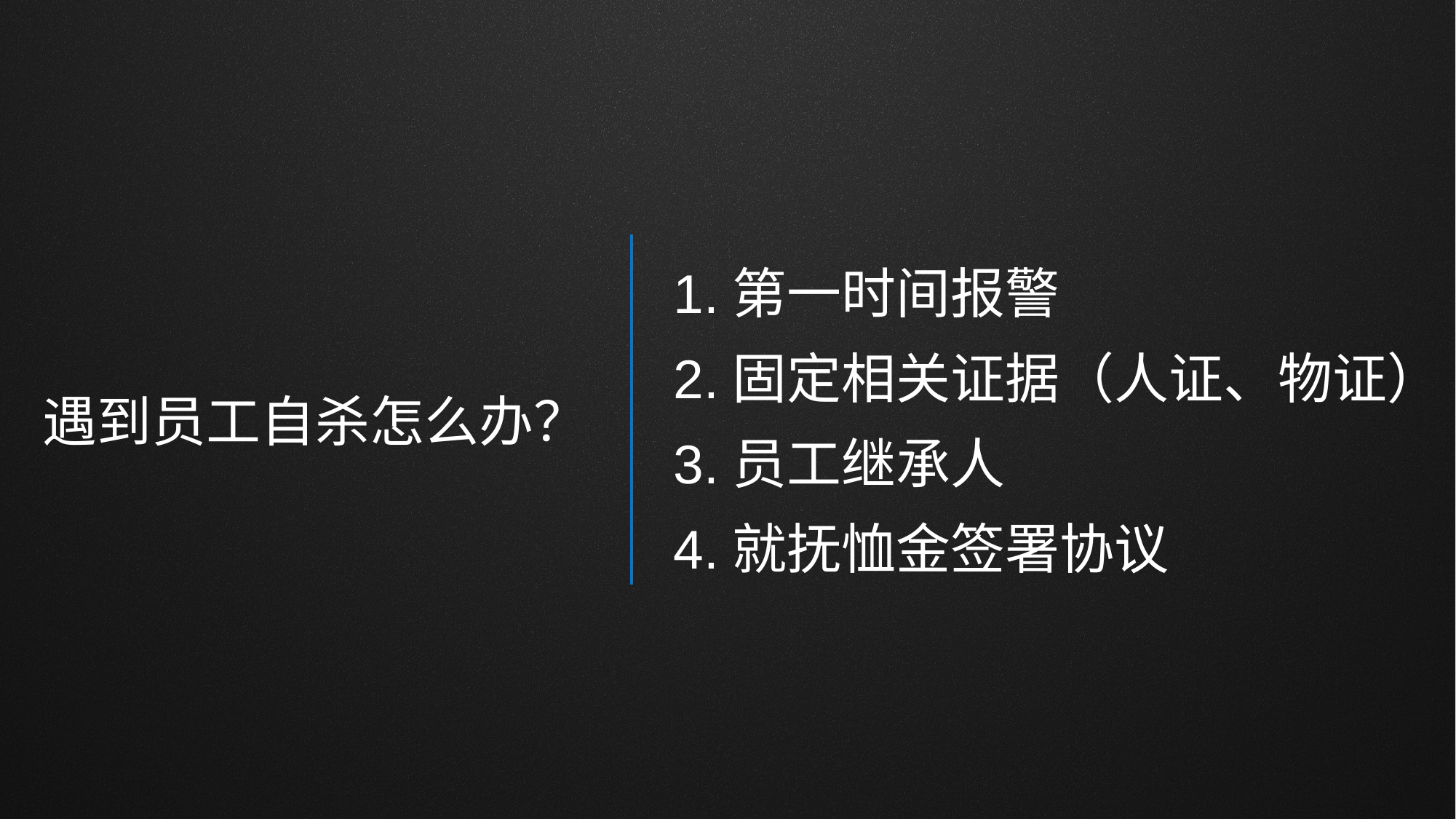

1.第一时间报警
2.固定相关证据（人证、物证）
3.员工继承人
4.就抚恤金签署协议

遇到员工自杀怎么办？